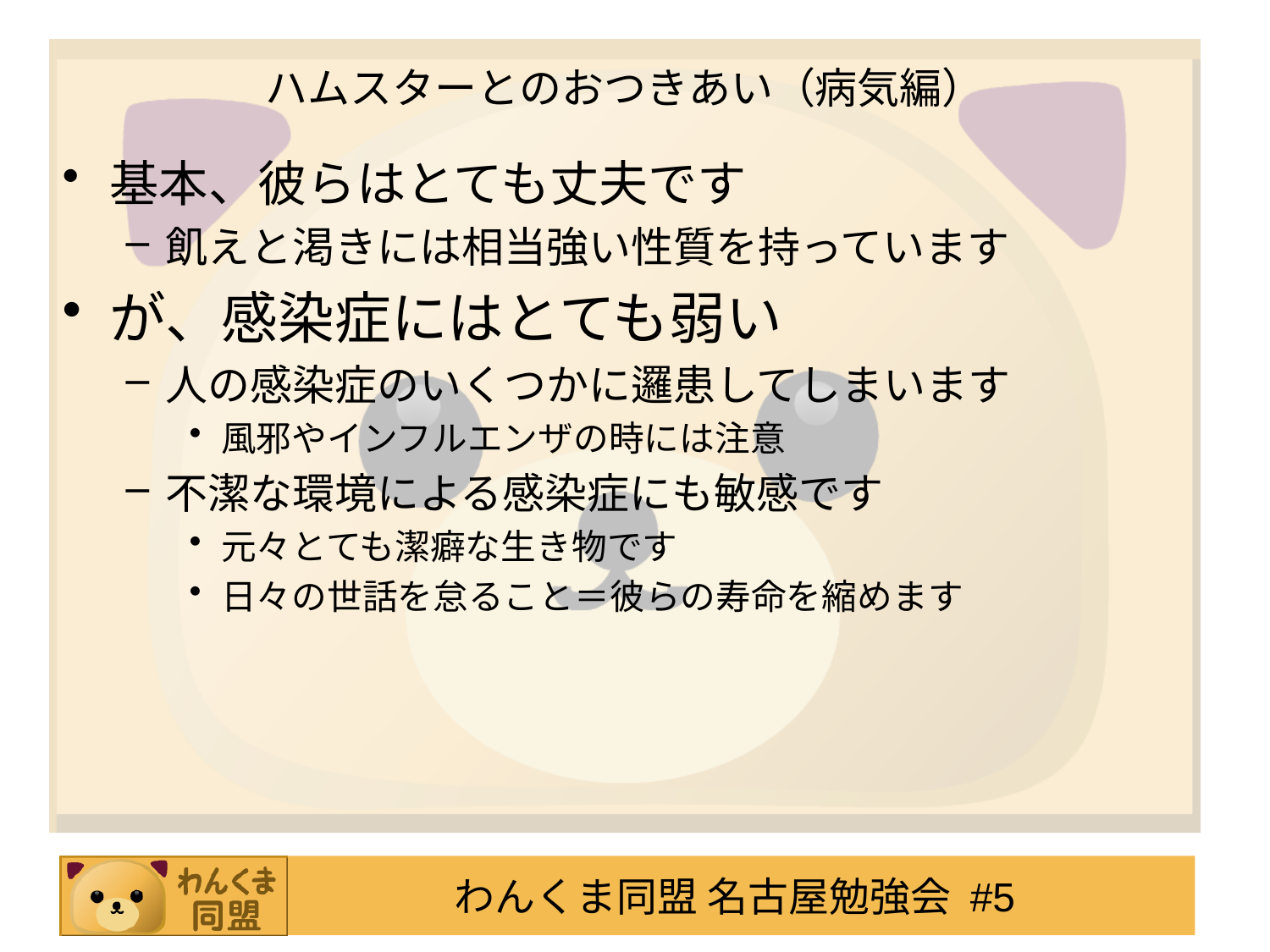

# ハムスターとのおつきあい（病気編）
基本、彼らはとても丈夫です
飢えと渇きには相当強い性質を持っています
が、感染症にはとても弱い
人の感染症のいくつかに邏患してしまいます
風邪やインフルエンザの時には注意
不潔な環境による感染症にも敏感です
元々とても潔癖な生き物です
日々の世話を怠ること＝彼らの寿命を縮めます